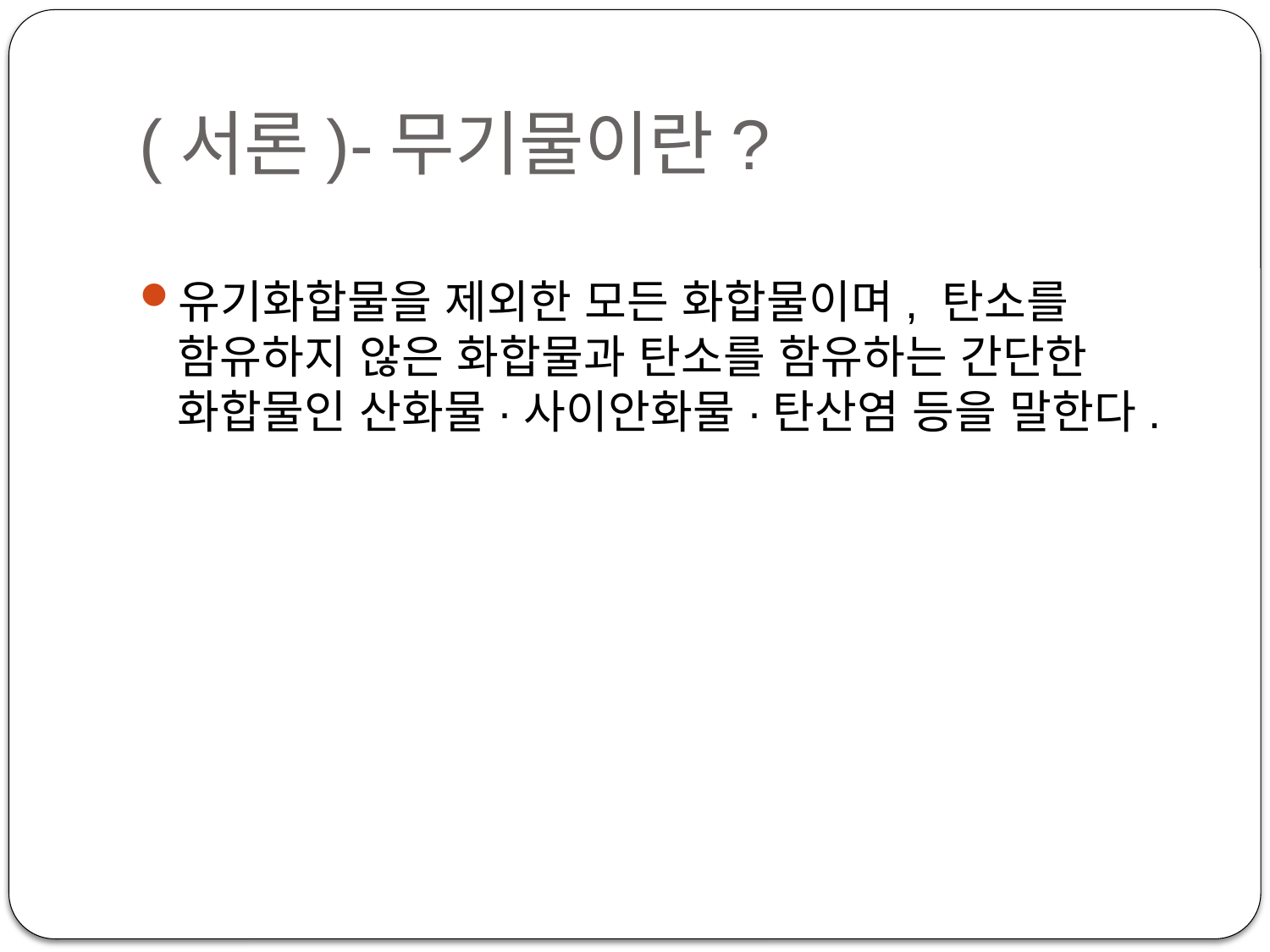

# (서론)-무기물이란?

유기화합물을 제외한 모든 화합물이며, 탄소를 함유하지 않은 화합물과 탄소를 함유하는 간단한 화합물인 산화물·사이안화물·탄산염 등을 말한다.